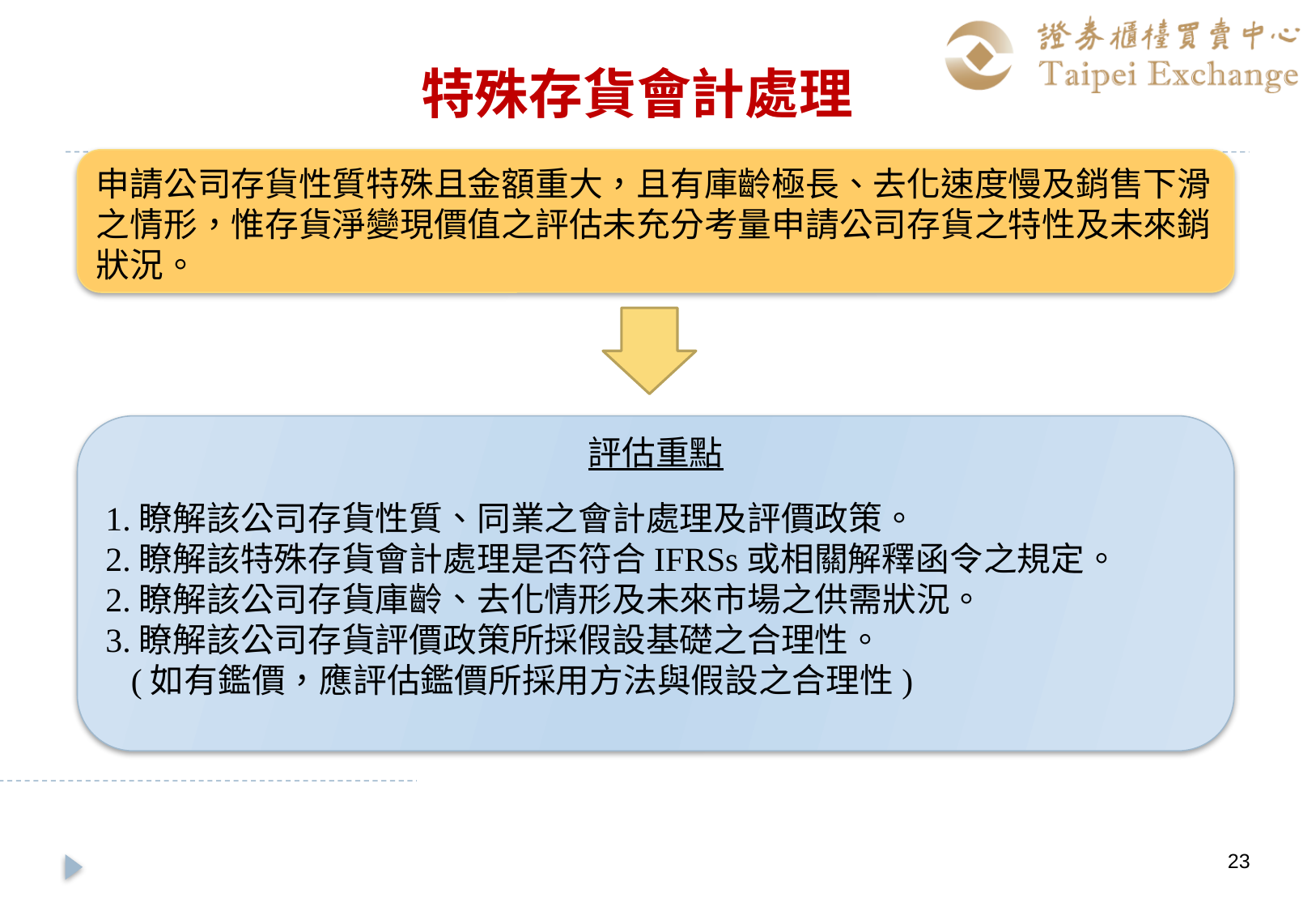

# 特殊存貨會計處理
申請公司存貨性質特殊且金額重大，且有庫齡極長、去化速度慢及銷售下滑
之情形，惟存貨淨變現價值之評估未充分考量申請公司存貨之特性及未來銷
狀況。

評估重點

1.瞭解該公司存貨性質、同業之會計處理及評價政策。
2.瞭解該特殊存貨會計處理是否符合IFRSs或相關解釋函令之規定。
2.瞭解該公司存貨庫齡、去化情形及未來市場之供需狀況。
3.瞭解該公司存貨評價政策所採假設基礎之合理性。
   (如有鑑價，應評估鑑價所採用方法與假設之合理性)

23